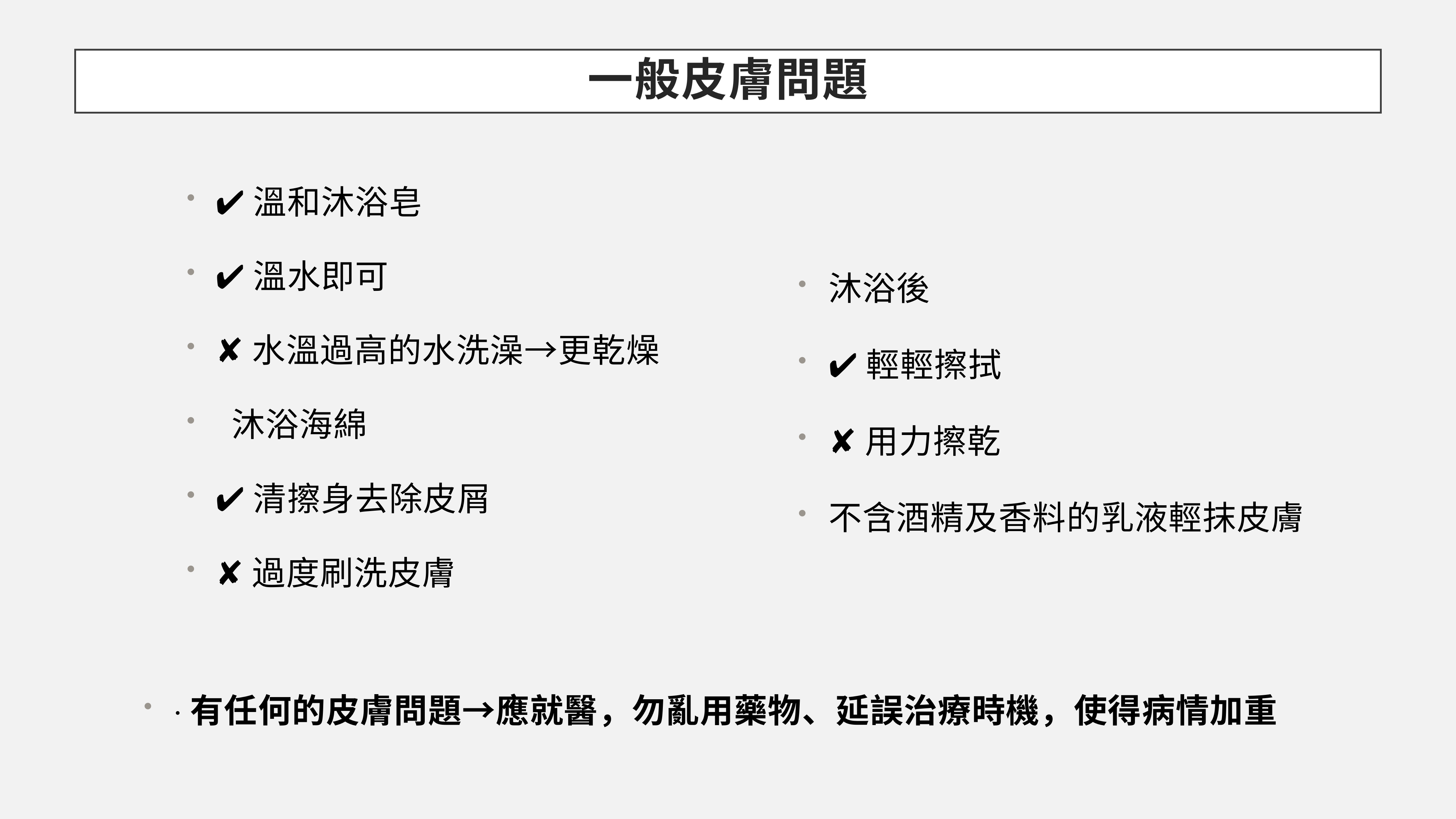

# 一般皮膚問題
✔️溫和沐浴皂
✔️溫水即可
✘水溫過高的水洗澡→更乾燥
 沐浴海綿
✔️清擦身去除皮屑
✘過度刷洗皮膚
沐浴後
✔️輕輕擦拭
✘用力擦乾
不含酒精及香料的乳液輕抹皮膚
·有任何的皮膚問題→應就醫，勿亂用藥物、延誤治療時機，使得病情加重